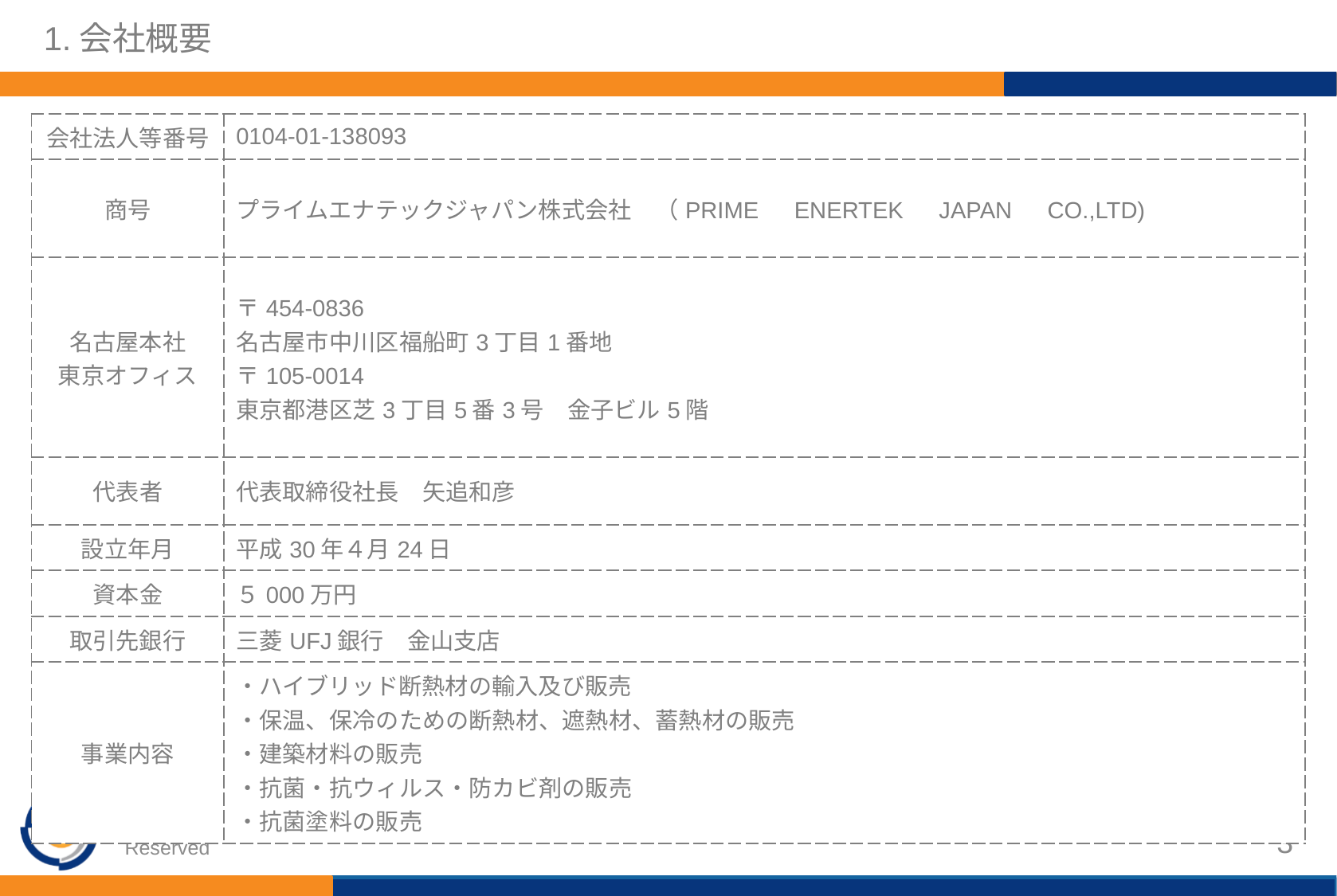

# 1.会社概要
| 会社法人等番号 | 0104-01-138093 |
| --- | --- |
| 商号 | プライムエナテックジャパン株式会社　（PRIME　ENERTEK　JAPAN　CO.,LTD) |
| 名古屋本社 東京オフィス | 〒454-0836 名古屋市中川区福船町3丁目1番地 〒105-0014 東京都港区芝3丁目5番3号　金子ビル5階 |
| 代表者 | 代表取締役社長　矢追和彦 |
| 設立年月 | 平成30年４月24日 |
| 資本金 | ５000万円 |
| 取引先銀行 | 三菱UFJ銀行　金山支店 |
| 事業内容 | ・ハイブリッド断熱材の輸入及び販売 ・保温、保冷のための断熱材、遮熱材、蓄熱材の販売 ・建築材料の販売 ・抗菌・抗ウィルス・防カビ剤の販売 ・抗菌塗料の販売 |
Copyright(C)　PRIME　ENERTEK　JAPAN　CO.,LTD.　All　Rights　Reserved
3